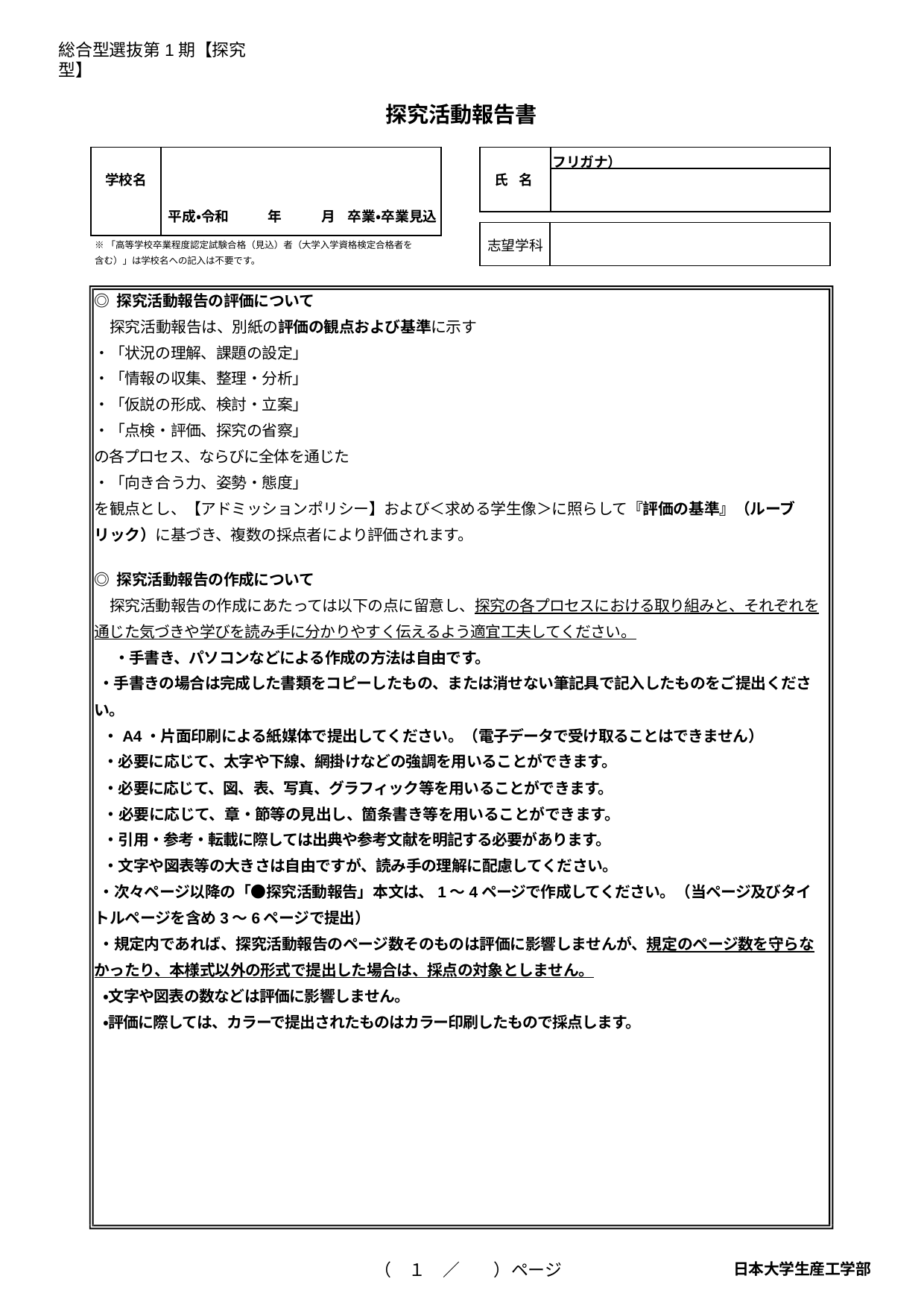

総合型選抜第1期【探究型】
探究活動報告書
| 氏 名 | フリガナ） |
| --- | --- |
|  |  |
| 学校名 |  |
| --- | --- |
|  | 平成・令和　　　年　　　月 卒業・卒業見込 |
| 志望学科 |  |
| --- | --- |
※「高等学校卒業程度認定試験合格（見込）者（大学入学資格検定合格者を含む）」は学校名への記入は不要です。
◎ 探究活動報告の評価について
探究活動報告は、別紙の評価の観点および基準に示す
・「状況の理解、課題の設定」
・「情報の収集、整理・分析」
・「仮説の形成、検討・立案」
・「点検・評価、探究の省察」
の各プロセス、ならびに全体を通じた
・「向き合う力、姿勢・態度」
を観点とし、【アドミッションポリシー】および＜求める学生像＞に照らして『評価の基準』（ルーブリック）に基づき、複数の採点者により評価されます。

◎ 探究活動報告の作成について
探究活動報告の作成にあたっては以下の点に留意し、探究の各プロセスにおける取り組みと、それぞれを通じた気づきや学びを読み手に分かりやすく伝えるよう適宜工夫してください。
・手書き、パソコンなどによる作成の方法は自由です。
・手書きの場合は完成した書類をコピーしたもの、または消せない筆記具で記入したものをご提出ください。
・A4・片面印刷による紙媒体で提出してください。（電子データで受け取ることはできません）
・必要に応じて、太字や下線、網掛けなどの強調を用いることができます。
・必要に応じて、図、表、写真、グラフィック等を用いることができます。
・必要に応じて、章・節等の見出し、箇条書き等を用いることができます。
・引用・参考・転載に際しては出典や参考文献を明記する必要があります。
・文字や図表等の大きさは自由ですが、読み手の理解に配慮してください。
・次々ページ以降の「●探究活動報告」本文は、1～4ページで作成してください。（当ページ及びタイトルページを含め3～6ページで提出）
・規定内であれば、探究活動報告のページ数そのものは評価に影響しませんが、規定のページ数を守らなかったり、本様式以外の形式で提出した場合は、採点の対象としません。
・文字や図表の数などは評価に影響しません。
・評価に際しては、カラーで提出されたものはカラー印刷したもので採点します。

（　１　／　　）ページ
日本大学生産工学部